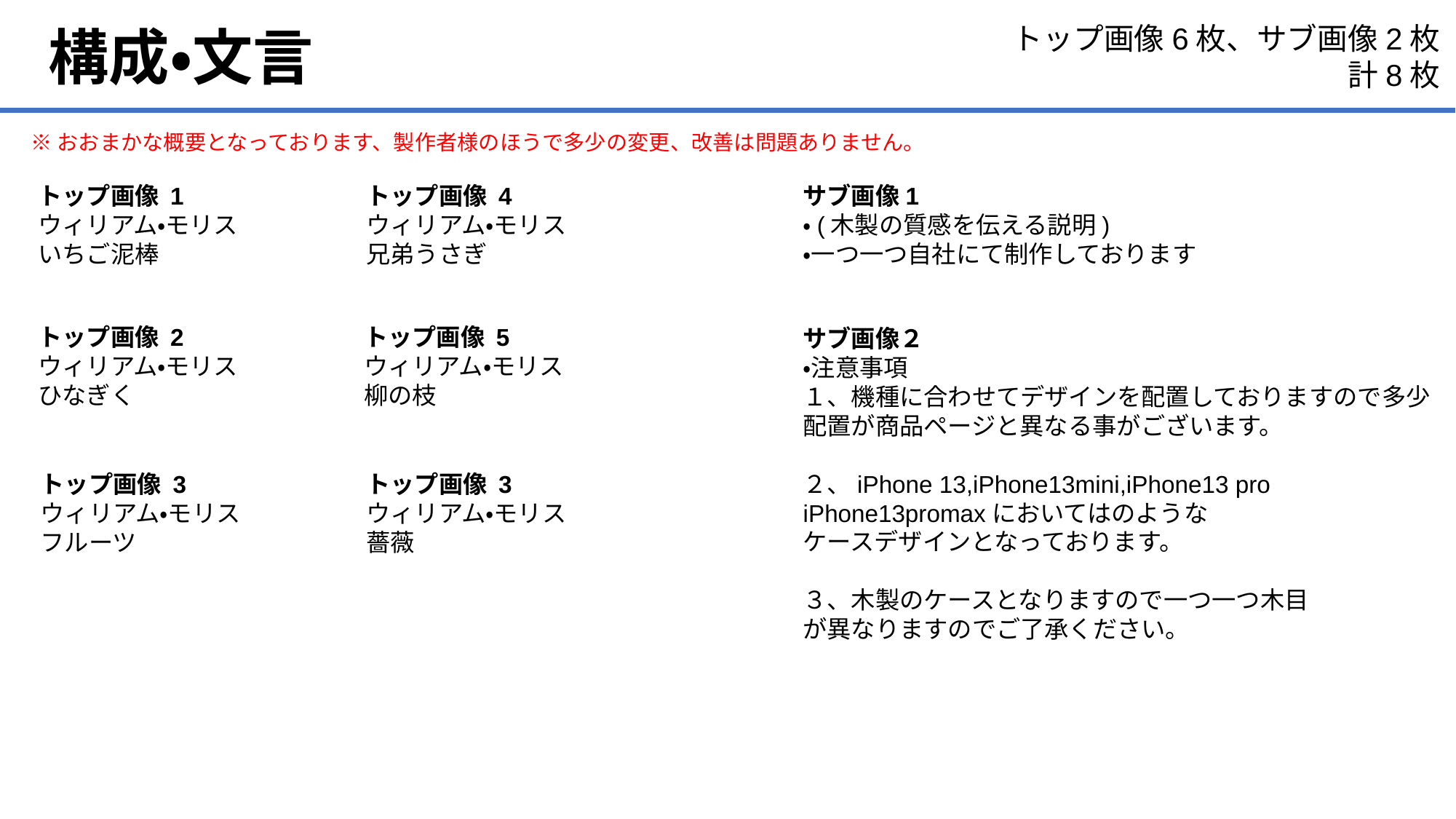

構成・文言
トップ画像6枚、サブ画像2枚
計8枚
※おおまかな概要となっております、製作者様のほうで多少の変更、改善は問題ありません。
トップ画像 1
ウィリアム・モリス
いちご泥棒
サブ画像1
・(木製の質感を伝える説明)
・一つ一つ自社にて制作しております
トップ画像 4
ウィリアム・モリス
兄弟うさぎ
トップ画像 2
ウィリアム・モリス
ひなぎく
トップ画像 5
ウィリアム・モリス
柳の枝
サブ画像２
・注意事項
１、機種に合わせてデザインを配置しておりますので多少
配置が商品ページと異なる事がございます。
２、iPhone 13,iPhone13mini,iPhone13 pro
iPhone13promaxにおいてはのような
ケースデザインとなっております。
３、木製のケースとなりますので一つ一つ木目
が異なりますのでご了承ください。
トップ画像 3
ウィリアム・モリス
フルーツ
トップ画像 3
ウィリアム・モリス
薔薇